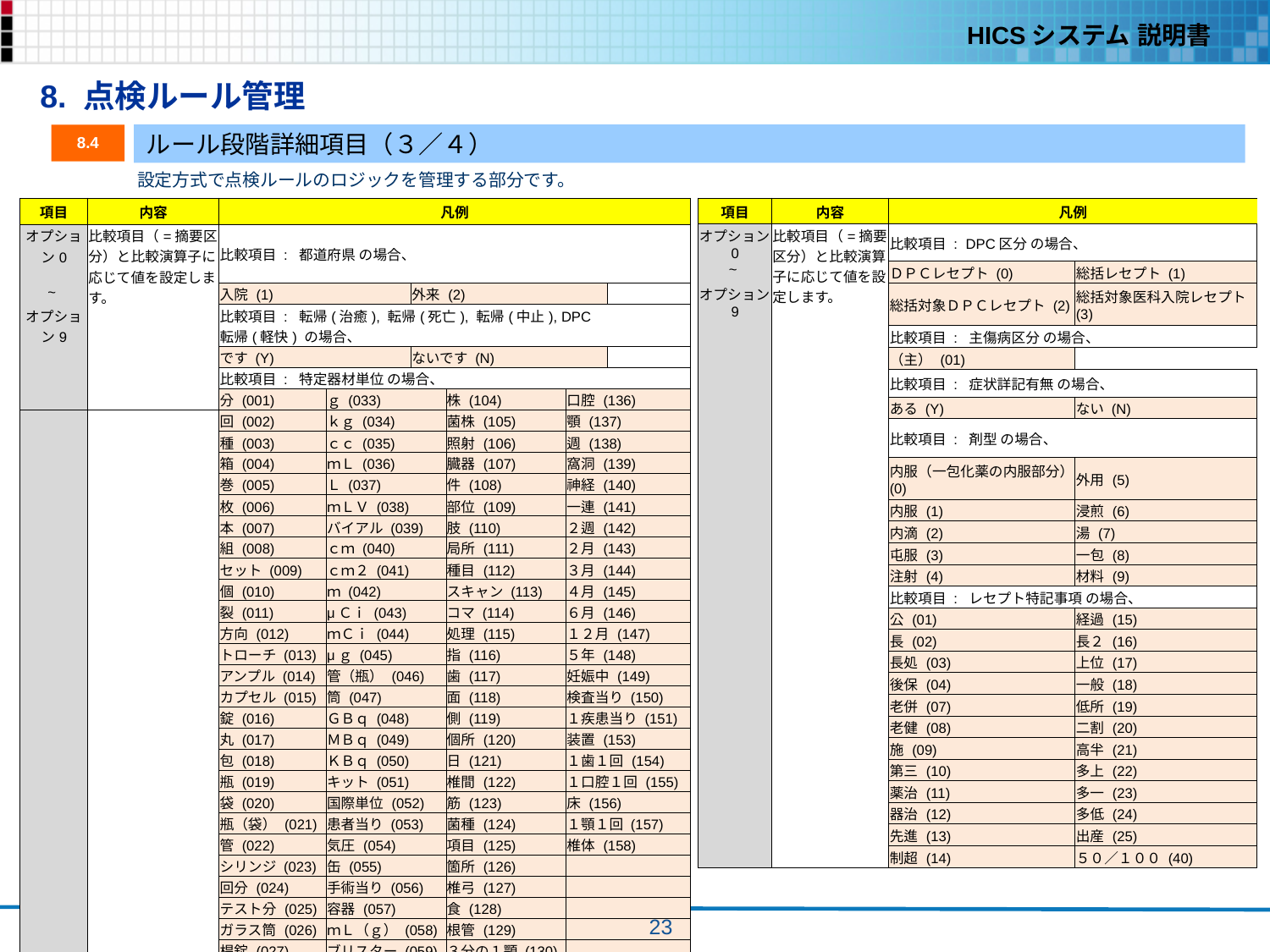

8. 点検ルール管理
ルール段階詳細項目（３／４）
8.4
設定方式で点検ルールのロジックを管理する部分です。
| 項目 | 内容 | 凡例 |  |  |  |  |  |  |
| --- | --- | --- | --- | --- | --- | --- | --- | --- |
| オプション0 | 比較項目（=摘要区分）と比較演算子に応じて値を設定します。 | 比較項目 : 都道府県 の場合、 |  |  |  |  |  |  |
| ~ |  | 入院 (1) |  | 外来 (2) |  |  |  |  |
| オプション9 |  | 比較項目 : 転帰(治癒), 転帰(死亡), 転帰(中止), DPC転帰(軽快) の場合、 |  |  |  |  |  |  |
|  |  | です (Y) |  | ないです (N) |  |  |  |  |
|  |  | 比較項目 : 特定器材単位 の場合、 |  |  |  |  |  |  |
|  |  | 分 (001) | ｇ (033) |  | 株 (104) | 口腔 (136) |  |  |
|  |  | 回 (002) | ｋｇ (034) |  | 菌株 (105) | 顎 (137) |  |  |
|  |  | 種 (003) | ｃｃ (035) |  | 照射 (106) | 週 (138) |  |  |
|  |  | 箱 (004) | ｍＬ (036) |  | 臓器 (107) | 窩洞 (139) |  |  |
|  |  | 巻 (005) | Ｌ (037) |  | 件 (108) | 神経 (140) |  |  |
|  |  | 枚 (006) | ｍＬＶ (038) |  | 部位 (109) | 一連 (141) |  |  |
|  |  | 本 (007) | バイアル (039) |  | 肢 (110) | ２週 (142) |  |  |
|  |  | 組 (008) | ｃｍ (040) |  | 局所 (111) | ２月 (143) |  |  |
|  |  | セット (009) | ｃｍ２ (041) |  | 種目 (112) | ３月 (144) |  |  |
|  |  | 個 (010) | ｍ (042) |  | スキャン (113) | ４月 (145) |  |  |
|  |  | 裂 (011) | μＣｉ (043) |  | コマ (114) | ６月 (146) |  |  |
|  |  | 方向 (012) | ｍＣｉ (044) |  | 処理 (115) | １２月 (147) |  |  |
|  |  | トローチ (013) | μｇ (045) |  | 指 (116) | ５年 (148) |  |  |
|  |  | アンプル (014) | 管（瓶） (046) |  | 歯 (117) | 妊娠中 (149) |  |  |
|  |  | カプセル (015) | 筒 (047) |  | 面 (118) | 検査当り (150) |  |  |
|  |  | 錠 (016) | ＧＢｑ (048) |  | 側 (119) | １疾患当り (151) |  |  |
|  |  | 丸 (017) | ＭＢｑ (049) |  | 個所 (120) | 装置 (153) |  |  |
|  |  | 包 (018) | ＫＢｑ (050) |  | 日 (121) | １歯１回 (154) |  |  |
|  |  | 瓶 (019) | キット (051) |  | 椎間 (122) | １口腔１回 (155) |  |  |
|  |  | 袋 (020) | 国際単位 (052) |  | 筋 (123) | 床 (156) |  |  |
|  |  | 瓶（袋） (021) | 患者当り (053) |  | 菌種 (124) | １顎１回 (157) |  |  |
|  |  | 管 (022) | 気圧 (054) |  | 項目 (125) | 椎体 (158) |  |  |
|  |  | シリンジ (023) | 缶 (055) |  | 箇所 (126) |  |  |  |
|  |  | 回分 (024) | 手術当り (056) |  | 椎弓 (127) |  |  |  |
|  |  | テスト分 (025) | 容器 (057) |  | 食 (128) |  |  |  |
|  |  | ガラス筒 (026) | ｍＬ（ｇ） (058) |  | 根管 (129) |  |  |  |
|  |  | 桿錠 (027) | ブリスター (059) |  | ３分の１顎 (130) |  |  |  |
|  |  | 単位 (028) | シート (060) |  | 月 (131) |  |  |  |
|  |  | 万単位 (029) | カセット (061) |  | 入院初日 (132) |  |  |  |
|  |  | フィート (030) | 分画 (101) |  | 入院中 (133) |  |  |  |
|  |  | 滴 (031) | 染色 (102) |  | 退院時 (134) |  |  |  |
|  |  | ｍｇ (032) | 種類 (103) |  | 初回 (135) |  |  |  |
| 項目 | 内容 | 凡例 |  |
| --- | --- | --- | --- |
| オプション0 | 比較項目（=摘要区分）と比較演算子に応じて値を設定します。 | 比較項目 : DPC区分 の場合、 |  |
| ~ |  | ＤＰＣレセプト (0) | 総括レセプト (1) |
| オプション9 |  | 総括対象ＤＰＣレセプト (2) | 総括対象医科入院レセプト (3) |
|  |  | 比較項目 : 主傷病区分 の場合、 |  |
|  |  | （主） (01) |  |
|  |  | 比較項目 : 症状詳記有無 の場合、 |  |
|  |  | ある (Y) | ない (N) |
|  |  | 比較項目 : 剤型 の場合、 |  |
|  |  | 内服（一包化薬の内服部分） (0) | 外用 (5) |
|  |  | 内服 (1) | 浸煎 (6) |
|  |  | 内滴 (2) | 湯 (7) |
|  |  | 屯服 (3) | 一包 (8) |
|  |  | 注射 (4) | 材料 (9) |
|  |  | 比較項目 : レセプト特記事項 の場合、 |  |
|  |  | 公 (01) | 経過 (15) |
|  |  | 長 (02) | 長２ (16) |
|  |  | 長処 (03) | 上位 (17) |
|  |  | 後保 (04) | 一般 (18) |
|  |  | 老併 (07) | 低所 (19) |
|  |  | 老健 (08) | 二割 (20) |
|  |  | 施 (09) | 高半 (21) |
|  |  | 第三 (10) | 多上 (22) |
|  |  | 薬治 (11) | 多一 (23) |
|  |  | 器治 (12) | 多低 (24) |
|  |  | 先進 (13) | 出産 (25) |
|  |  | 制超 (14) | ５０／１００ (40) |
23